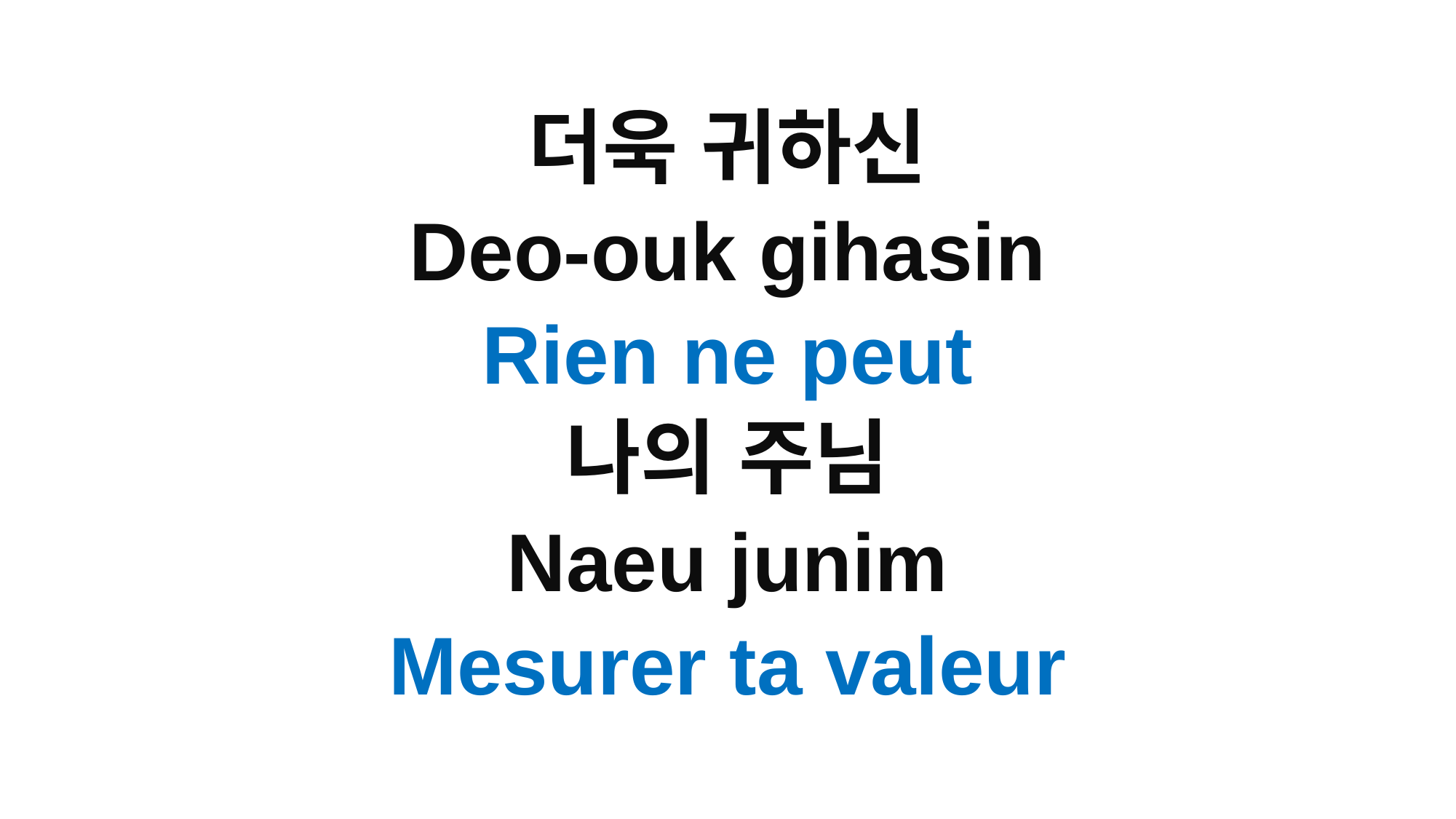

더욱 귀하신
Deo-ouk gihasin
Rien ne peut
나의 주님
Naeu junim
Mesurer ta valeur